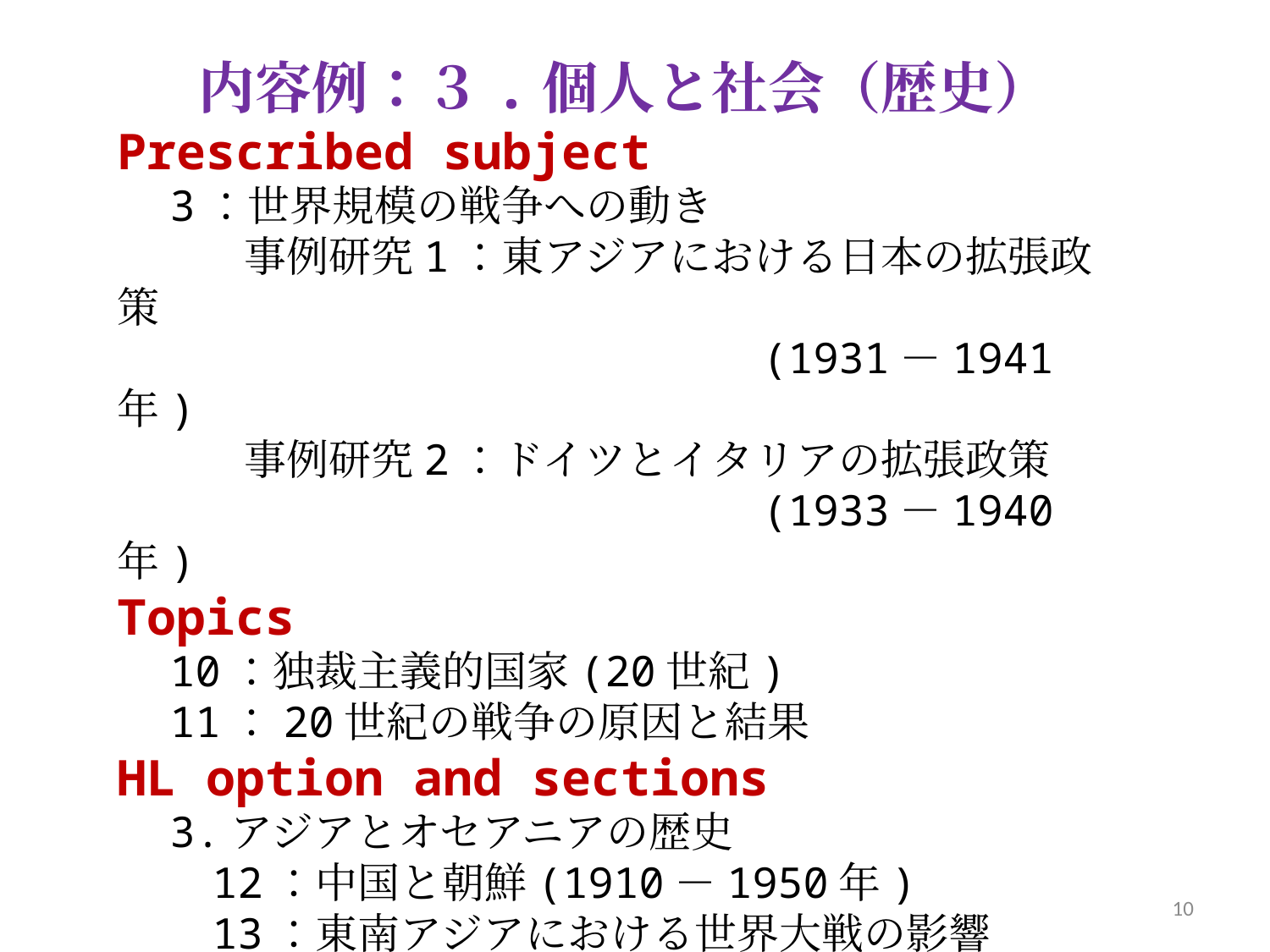

内容例：３.個人と社会（歴史）
Prescribed subject
　3：世界規模の戦争への動き
　　　事例研究1：東アジアにおける日本の拡張政策
　　　　　　　　　　　　　　　(1931－1941年)
　　　事例研究2：ドイツとイタリアの拡張政策
　　　　　　　　　　　　　　　(1933－1940年)
Topics
　10：独裁主義的国家(20世紀)
　11：20世紀の戦争の原因と結果
HL option and sections
　3.アジアとオセアニアの歴史
　　12：中国と朝鮮(1910－1950年)
　　13：東南アジアにおける世界大戦の影響
　　14：中華人民共和国(1949－2005年)
10